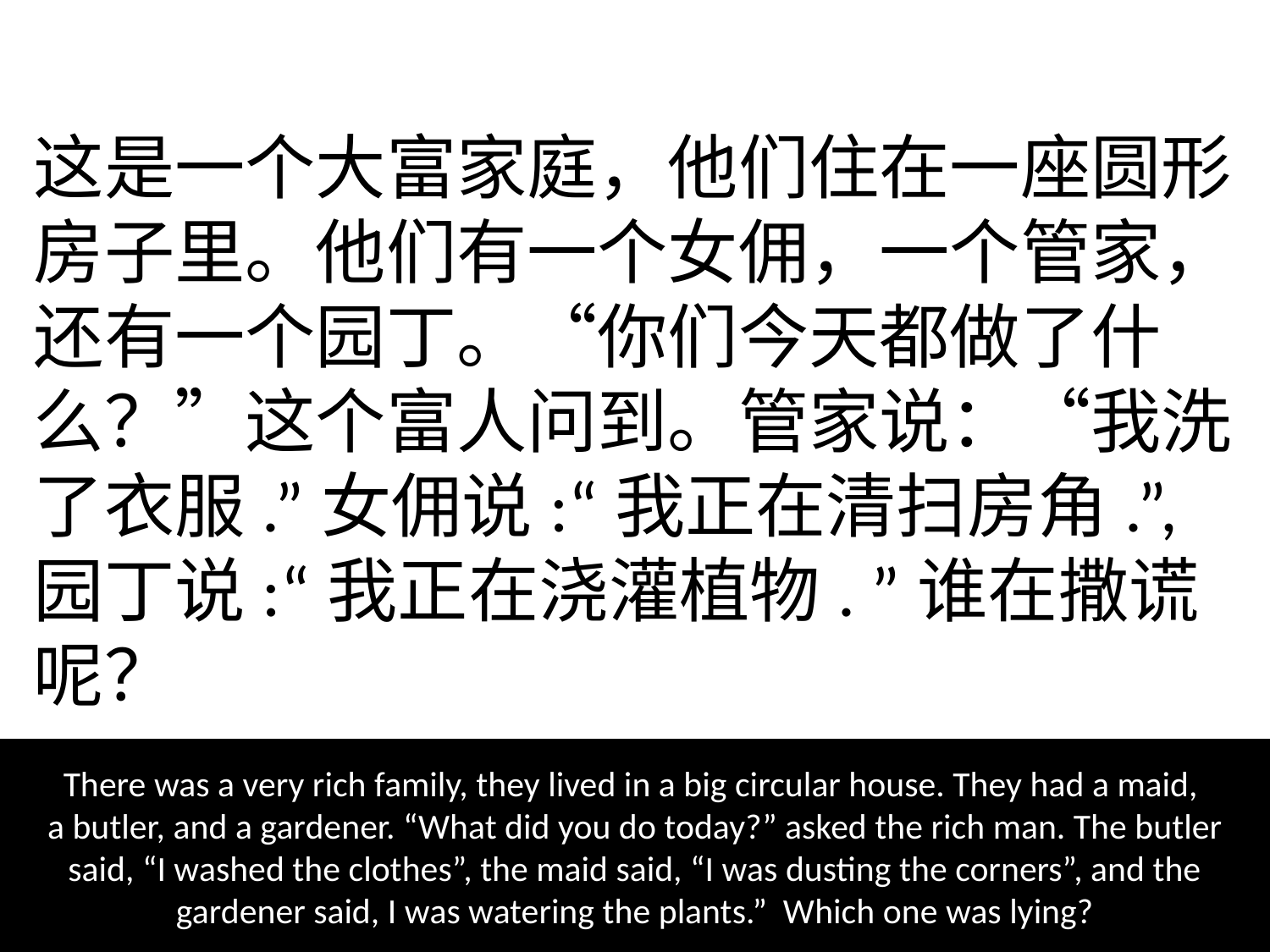

# 这是一个大富家庭，他们住在一座圆形房子里。他们有一个女佣，一个管家，还有一个园丁。“你们今天都做了什么？”这个富人问到。管家说：“我洗了衣服.”女佣说:“我正在清扫房角.”, 园丁说:“我正在浇灌植物. ”谁在撒谎呢？
There was a very rich family, they lived in a big circular house. They had a maid,
a butler, and a gardener. “What did you do today?” asked the rich man. The butler said, “I washed the clothes”, the maid said, “I was dusting the corners”, and the gardener said, I was watering the plants.”  Which one was lying?